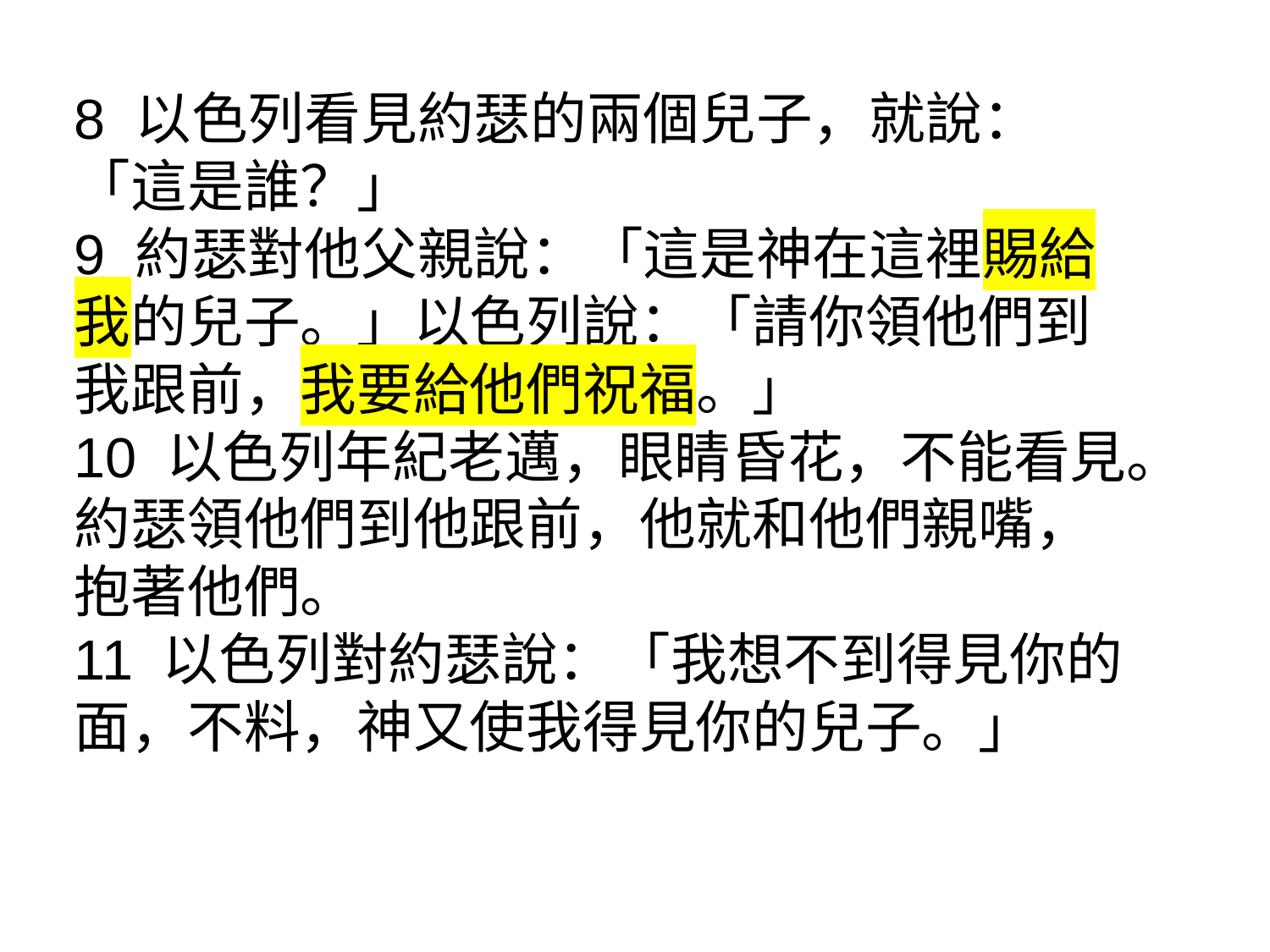

8 以色列看見約瑟的兩個兒子，就說：「這是誰？」
9 約瑟對他父親說：「這是神在這裡賜給我的兒子。」以色列說：「請你領他們到我跟前，我要給他們祝福。」
10 以色列年紀老邁，眼睛昏花，不能看見。約瑟領他們到他跟前，他就和他們親嘴，抱著他們。
11 以色列對約瑟說：「我想不到得見你的面，不料，神又使我得見你的兒子。」